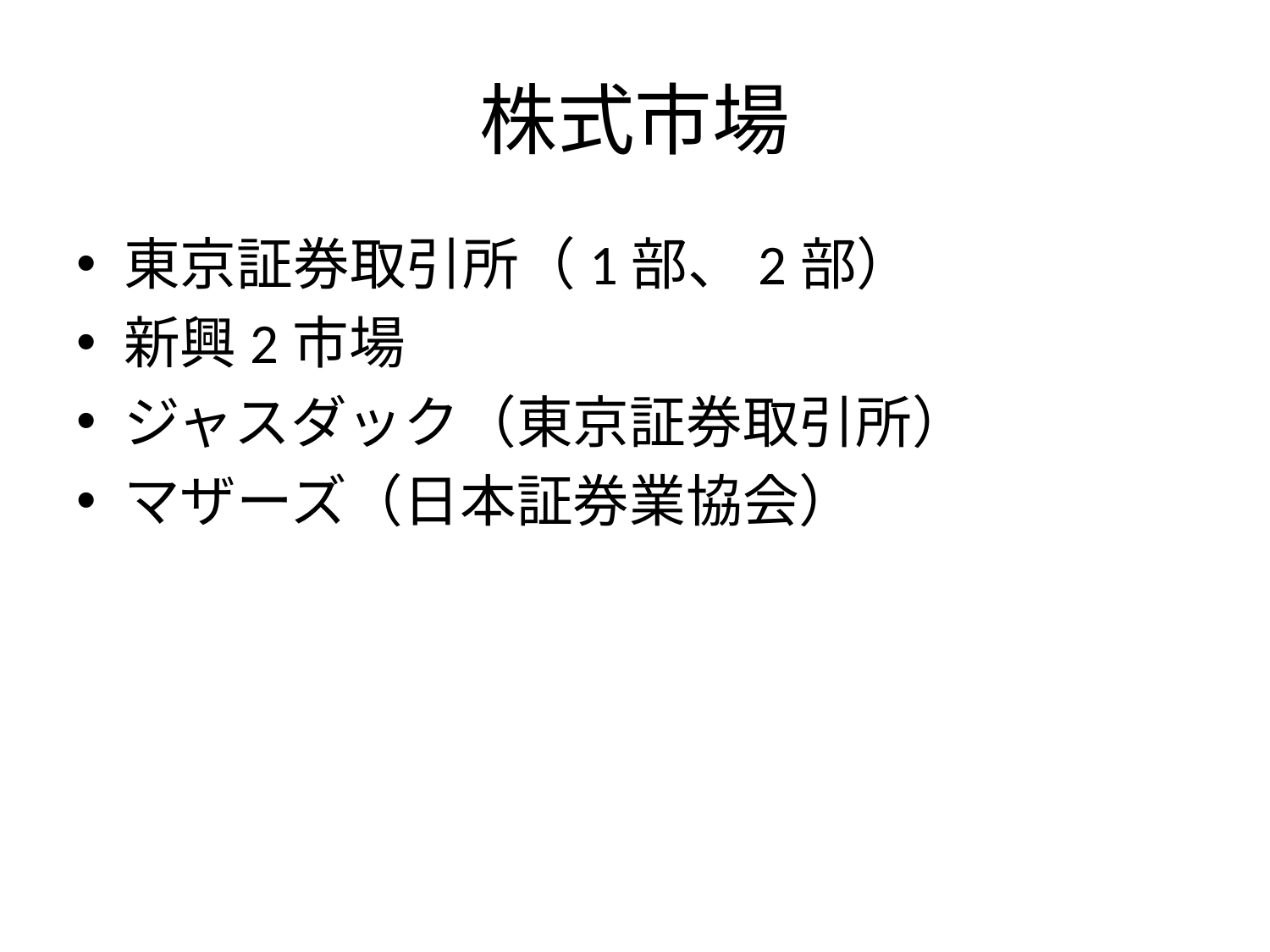

# 株式市場
東京証券取引所（1部、2部）
新興2市場
ジャスダック（東京証券取引所）
マザーズ（日本証券業協会）